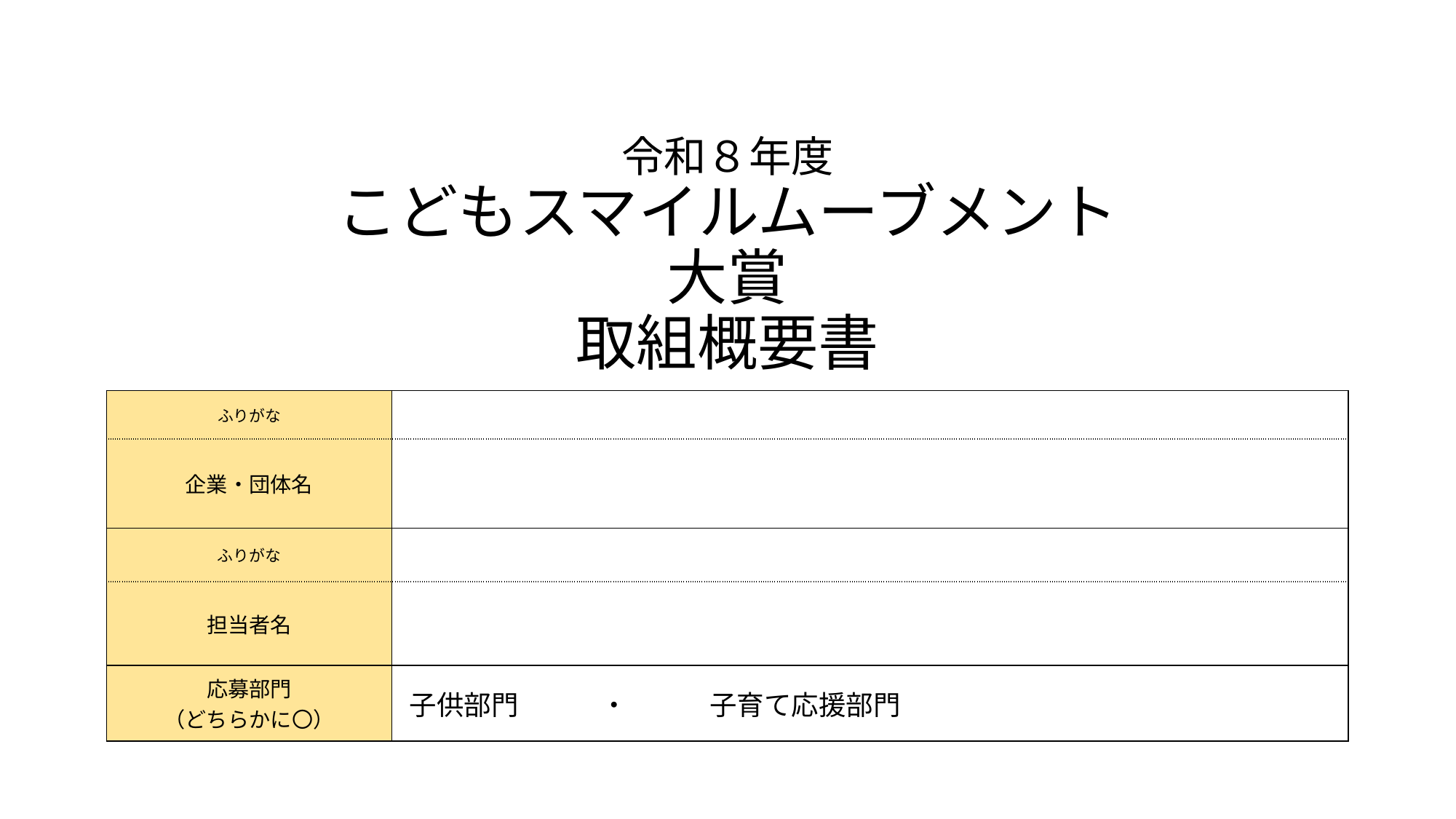

令和８年度
こどもスマイルムーブメント大賞
取組概要書
| ふりがな |  |
| --- | --- |
| 企業・団体名 |  |
| ふりがな |  |
| 担当者名 |  |
| 応募部門 （どちらかに〇） | 子供部門　　　・　　　子育て応援部門 |